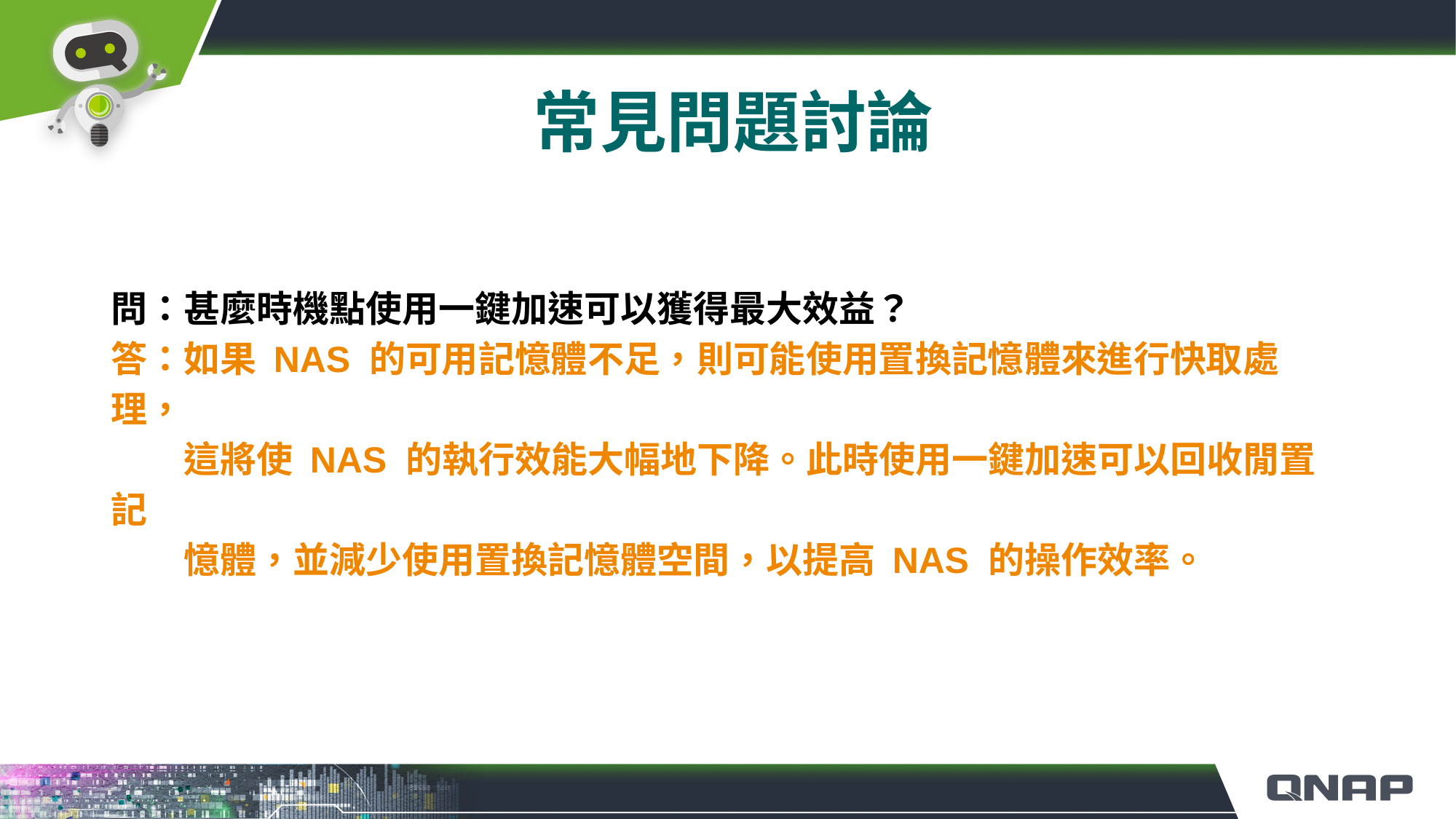

# 常見問題討論
問：甚麼時機點使用一鍵加速可以獲得最大效益？
答：如果 NAS 的可用記憶體不足，則可能使用置換記憶體來進行快取處理，
　　這將使 NAS 的執行效能大幅地下降。此時使用一鍵加速可以回收閒置記
　　憶體，並減少使用置換記憶體空間，以提高 NAS 的操作效率。